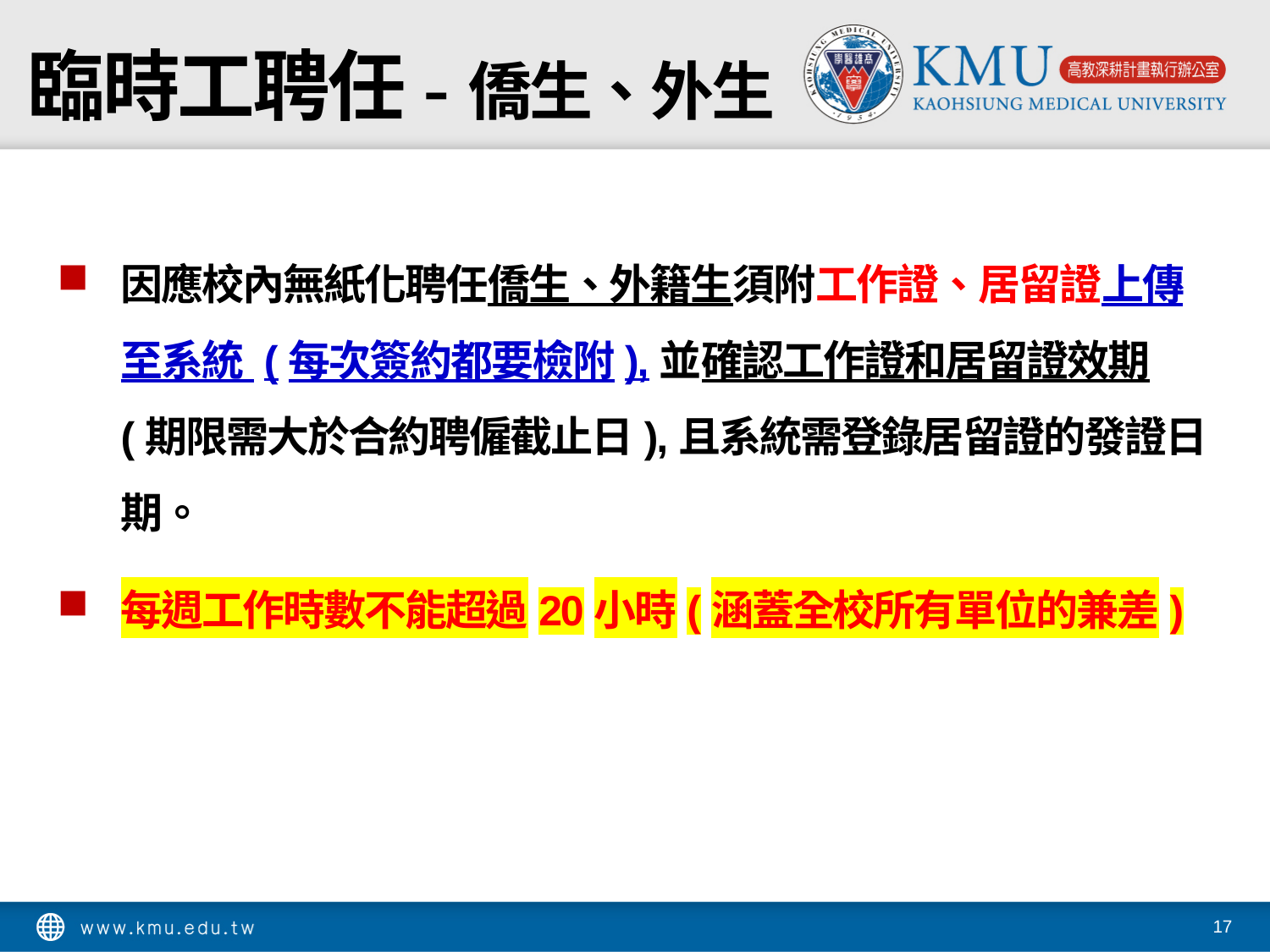

# 臨時工聘任-僑生、外生
因應校內無紙化聘任僑生、外籍生須附工作證、居留證上傳至系統 (每次簽約都要檢附),並確認工作證和居留證效期(期限需大於合約聘僱截止日),且系統需登錄居留證的發證日期。
每週工作時數不能超過20小時(涵蓋全校所有單位的兼差)
17